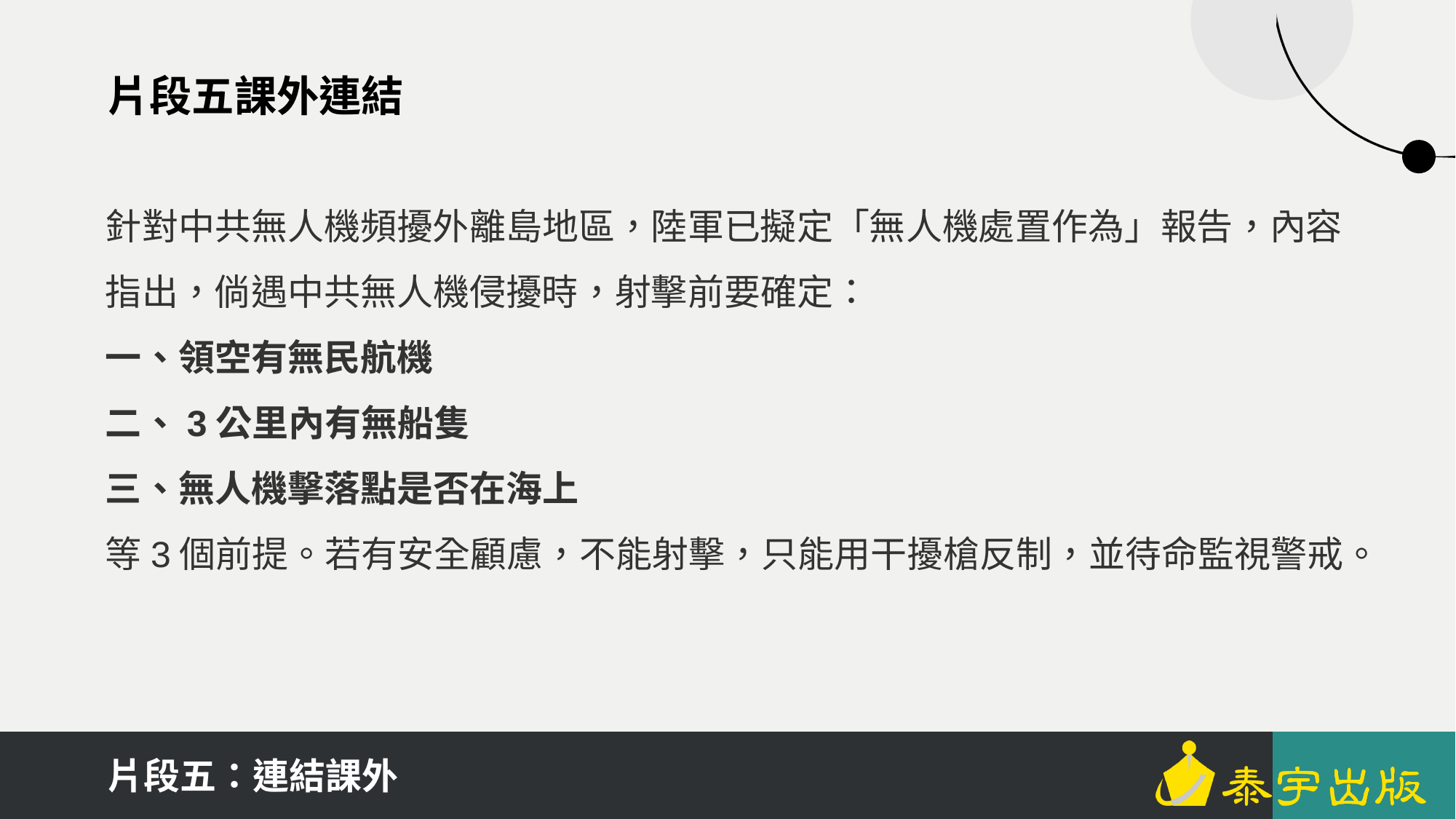

片段五課外連結
針對中共無人機頻擾外離島地區，陸軍已擬定「無人機處置作為」報告，內容指出，倘遇中共無人機侵擾時，射擊前要確定：
一、領空有無民航機
二、3公里內有無船隻
三、無人機擊落點是否在海上
等3個前提。若有安全顧慮，不能射擊，只能用干擾槍反制，並待命監視警戒。
片段五：連結課外